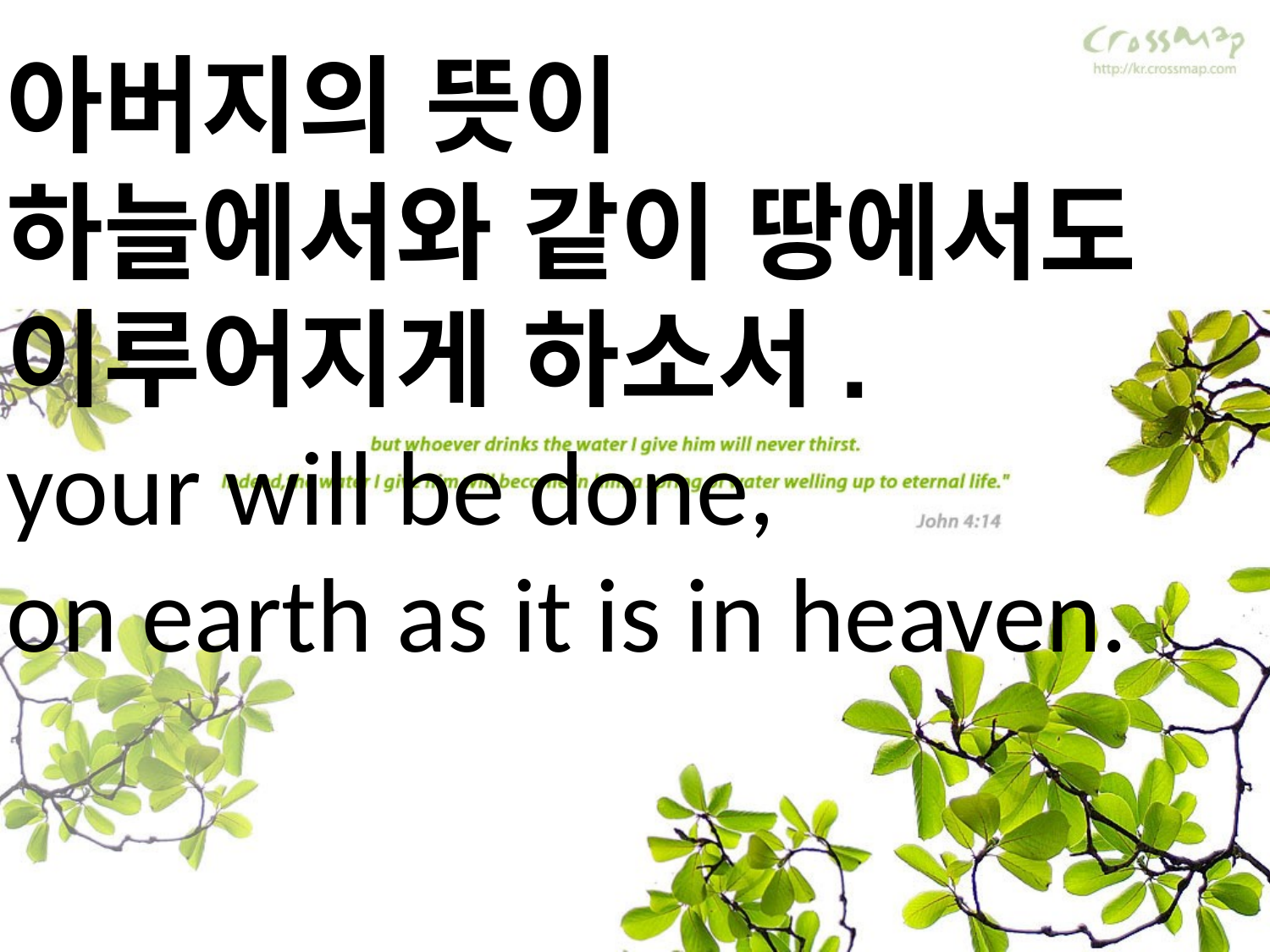

아버지의 뜻이
하늘에서와 같이 땅에서도 이루어지게 하소서.
your will be done,
on earth as it is in heaven.